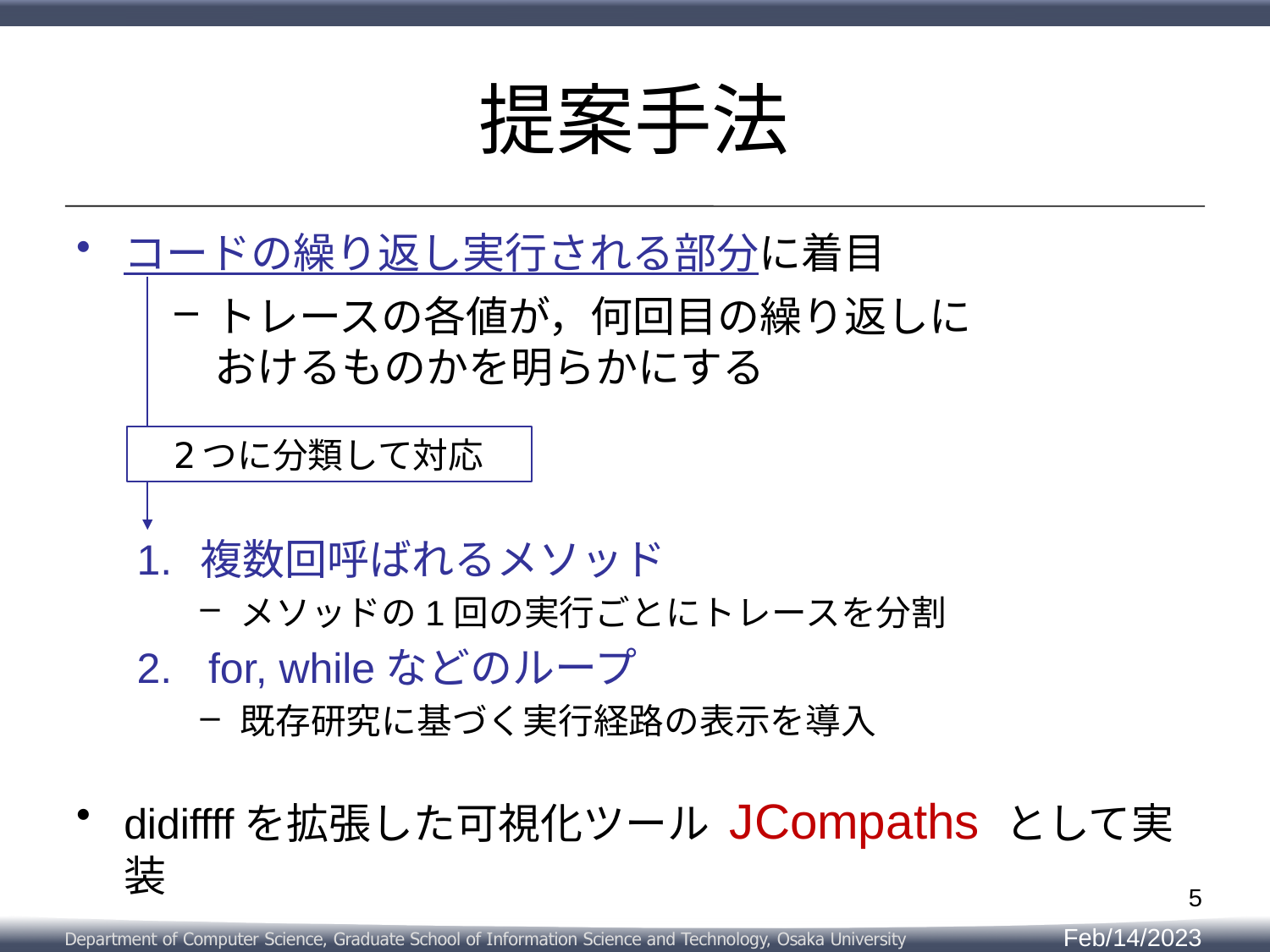

# 提案手法
コードの繰り返し実行される部分に着目

トレースの各値が，何回目の繰り返しに
おけるものかを明らかにする

2つに分類して対応
複数回呼ばれるメソッド
メソッドの1回の実行ごとにトレースを分割
for, whileなどのループ
既存研究に基づく実行経路の表示を導入

didiffffを拡張した可視化ツール JCompaths として実装
5
Feb/14/2023